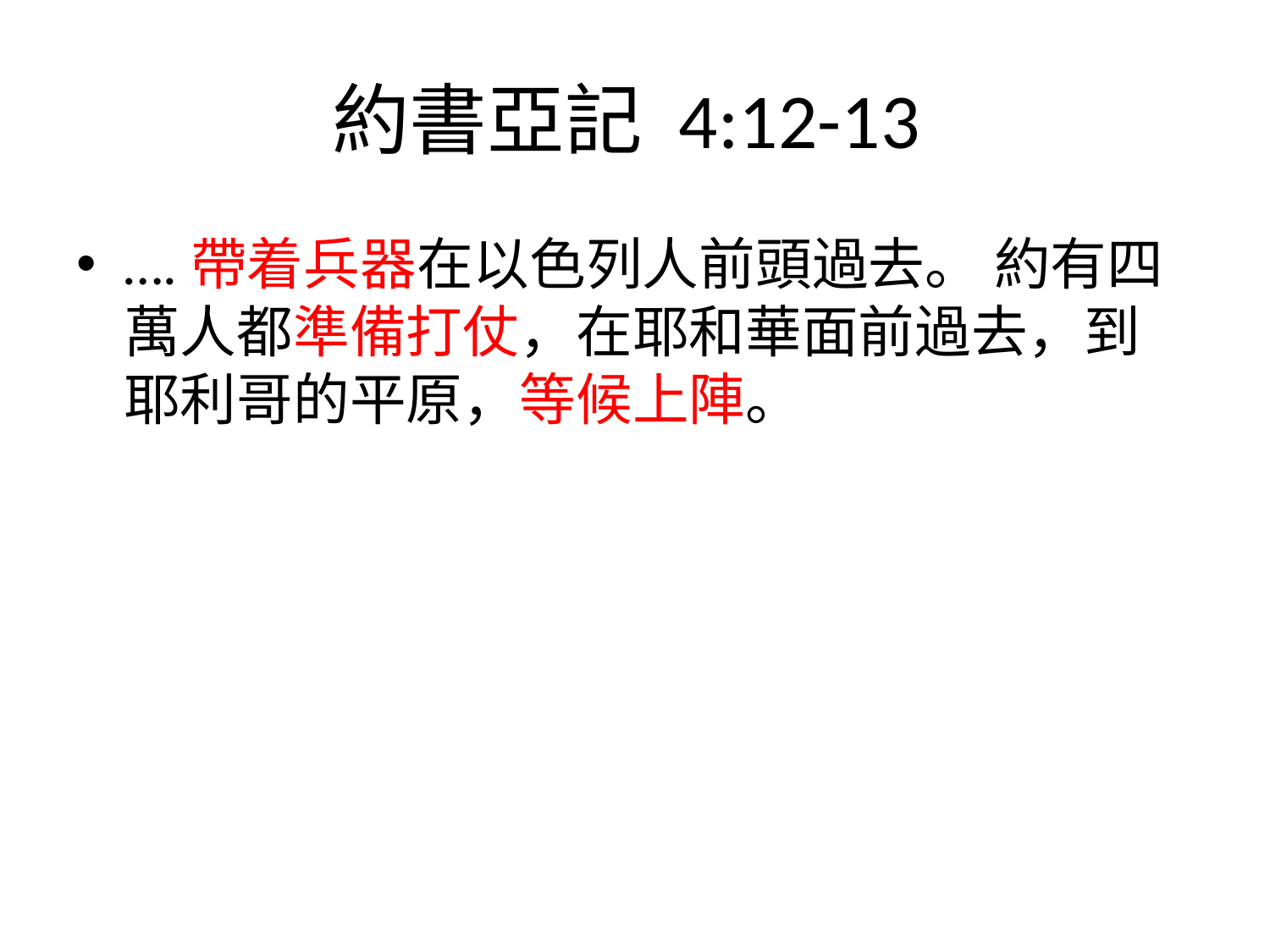

# 約書亞記‬ ‭4:12-13‬ ‭
….帶着兵器在以色列人前頭過去。 約有四萬人都準備打仗，在耶和華面前過去，到耶利哥的平原，等候上陣。